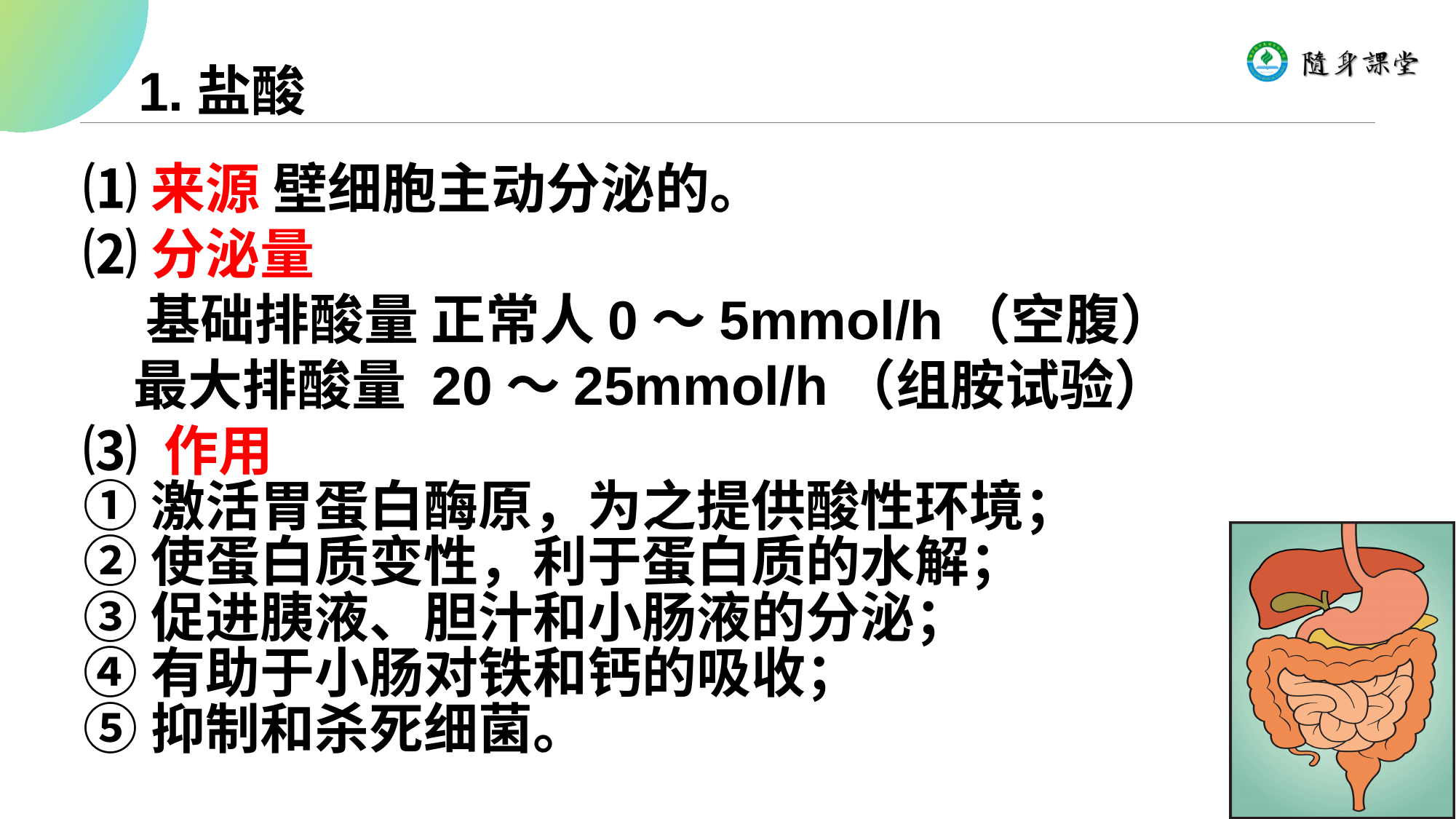

1.盐酸
⑴来源 壁细胞主动分泌的。
⑵分泌量
    基础排酸量 正常人0～5mmol/h（空腹）
   最大排酸量 20～25mmol/h（组胺试验）
⑶ 作用
①激活胃蛋白酶原，为之提供酸性环境；
②使蛋白质变性，利于蛋白质的水解；
③促进胰液、胆汁和小肠液的分泌；
④有助于小肠对铁和钙的吸收；
⑤抑制和杀死细菌。